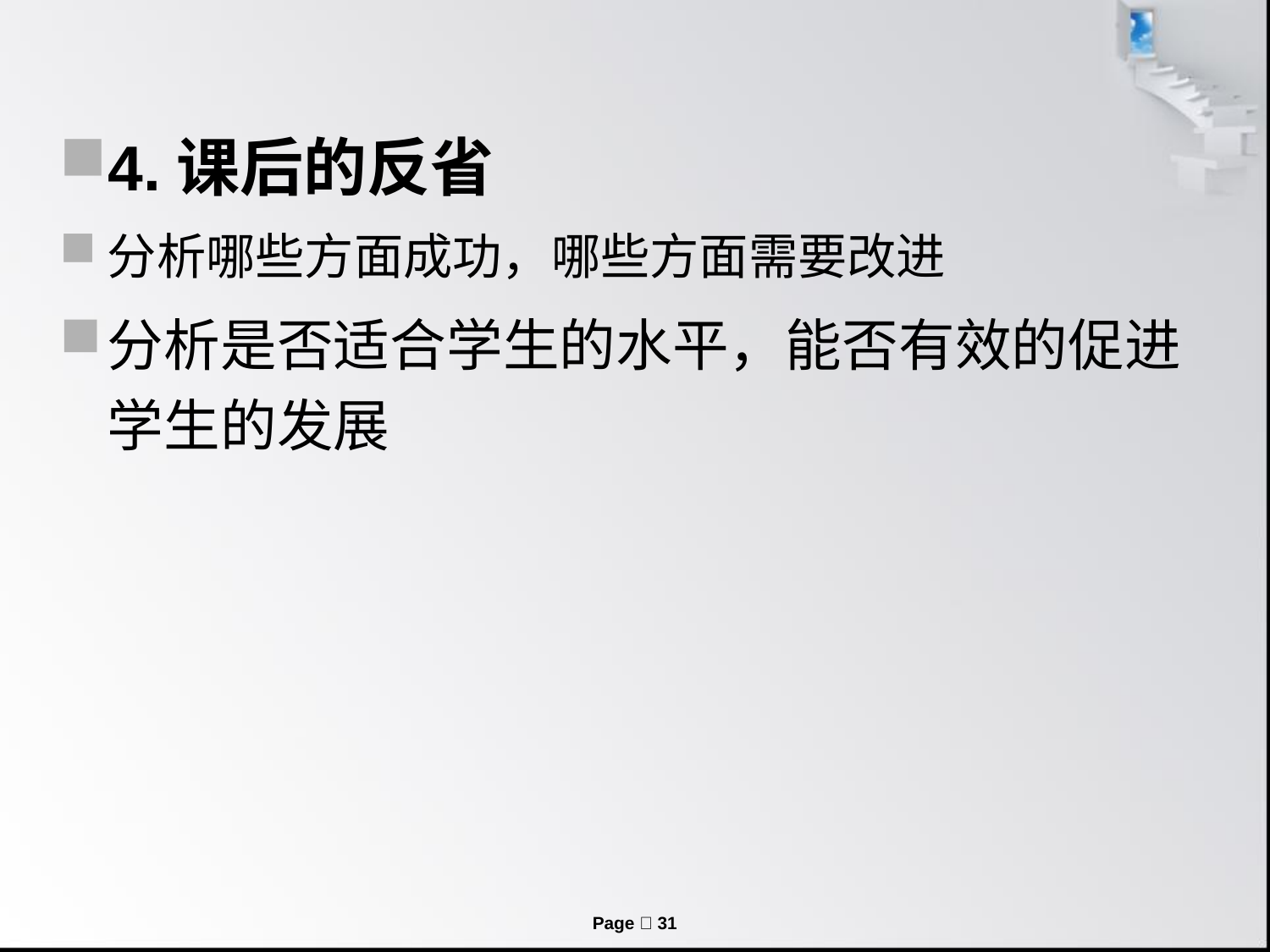

4.课后的反省
分析哪些方面成功，哪些方面需要改进
分析是否适合学生的水平，能否有效的促进学生的发展